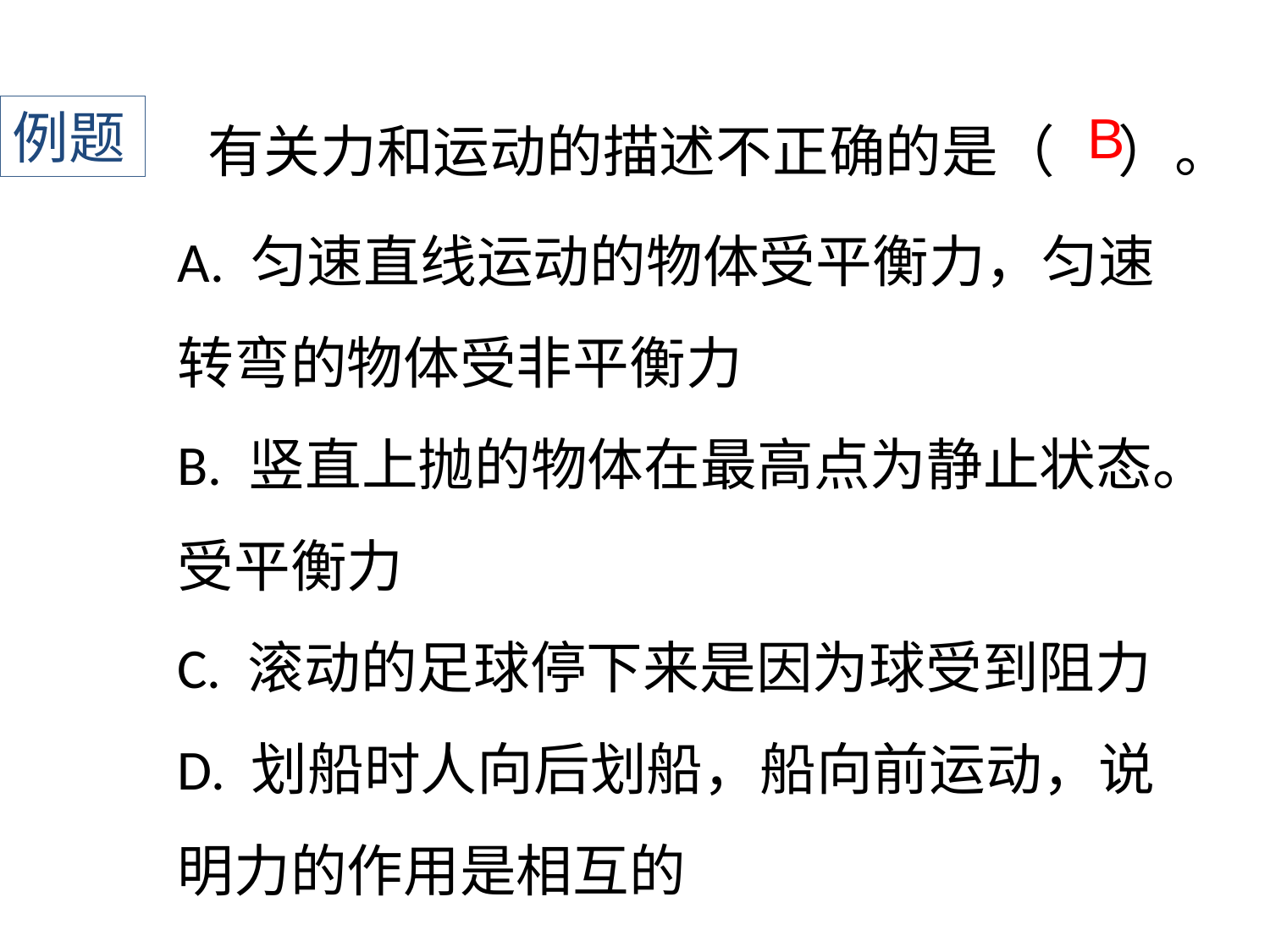

有关力和运动的描述不正确的是（     ）。
例题
B
A. 匀速直线运动的物体受平衡力，匀速转弯的物体受非平衡力
B. 竖直上抛的物体在最高点为静止状态。受平衡力
C. 滚动的足球停下来是因为球受到阻力
D. 划船时人向后划船，船向前运动，说明力的作用是相互的